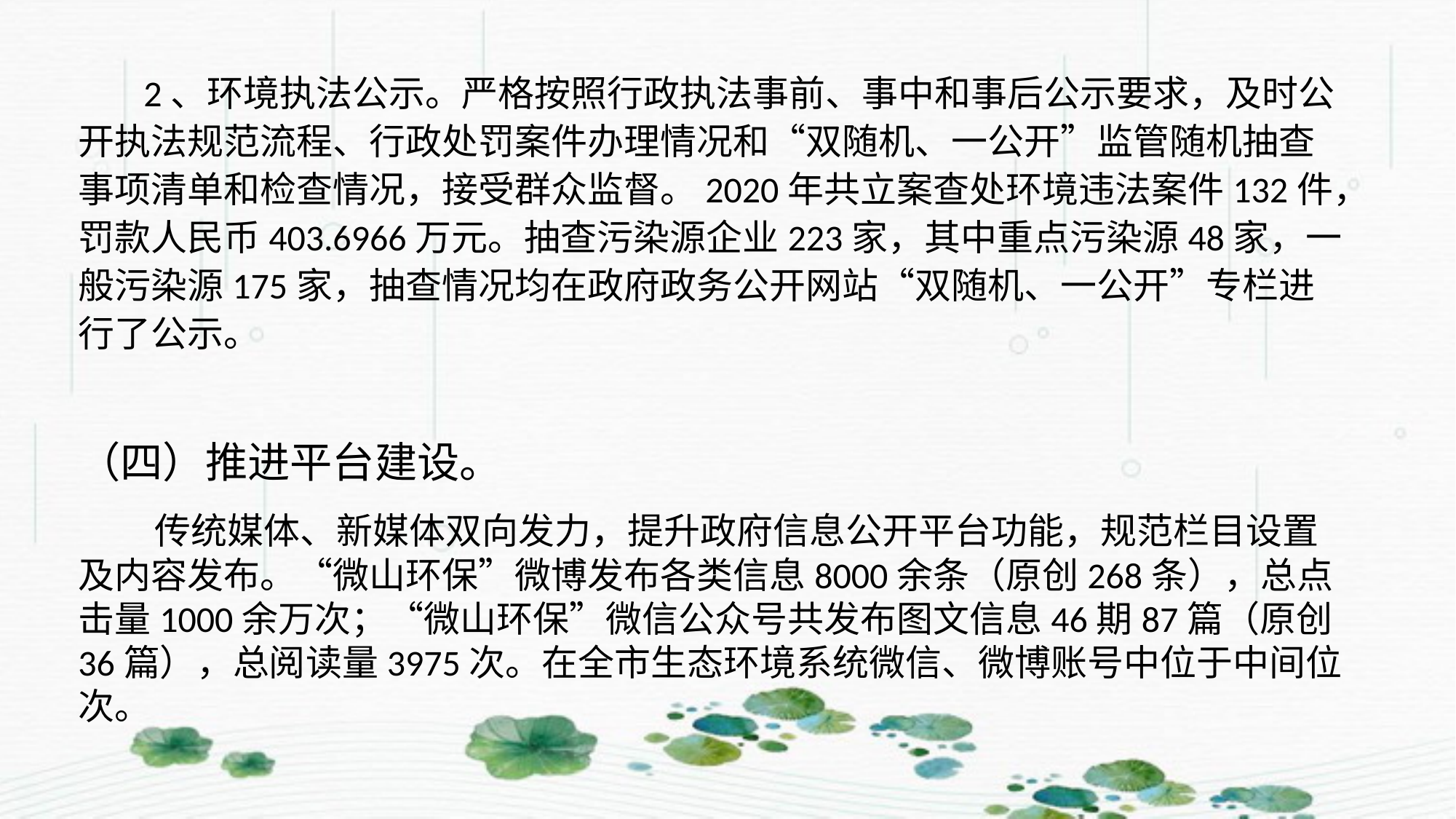

2、环境执法公示。严格按照行政执法事前、事中和事后公示要求，及时公开执法规范流程、行政处罚案件办理情况和“双随机、一公开”监管随机抽查事项清单和检查情况，接受群众监督。2020年共立案查处环境违法案件132件，罚款人民币403.6966万元。抽查污染源企业223家，其中重点污染源48家，一般污染源175家，抽查情况均在政府政务公开网站“双随机、一公开”专栏进行了公示。

（四）推进平台建设。
       传统媒体、新媒体双向发力，提升政府信息公开平台功能，规范栏目设置及内容发布。“微山环保”微博发布各类信息8000余条（原创268条），总点击量1000余万次；“微山环保”微信公众号共发布图文信息46期87篇（原创36篇），总阅读量3975次。在全市生态环境系统微信、微博账号中位于中间位次。